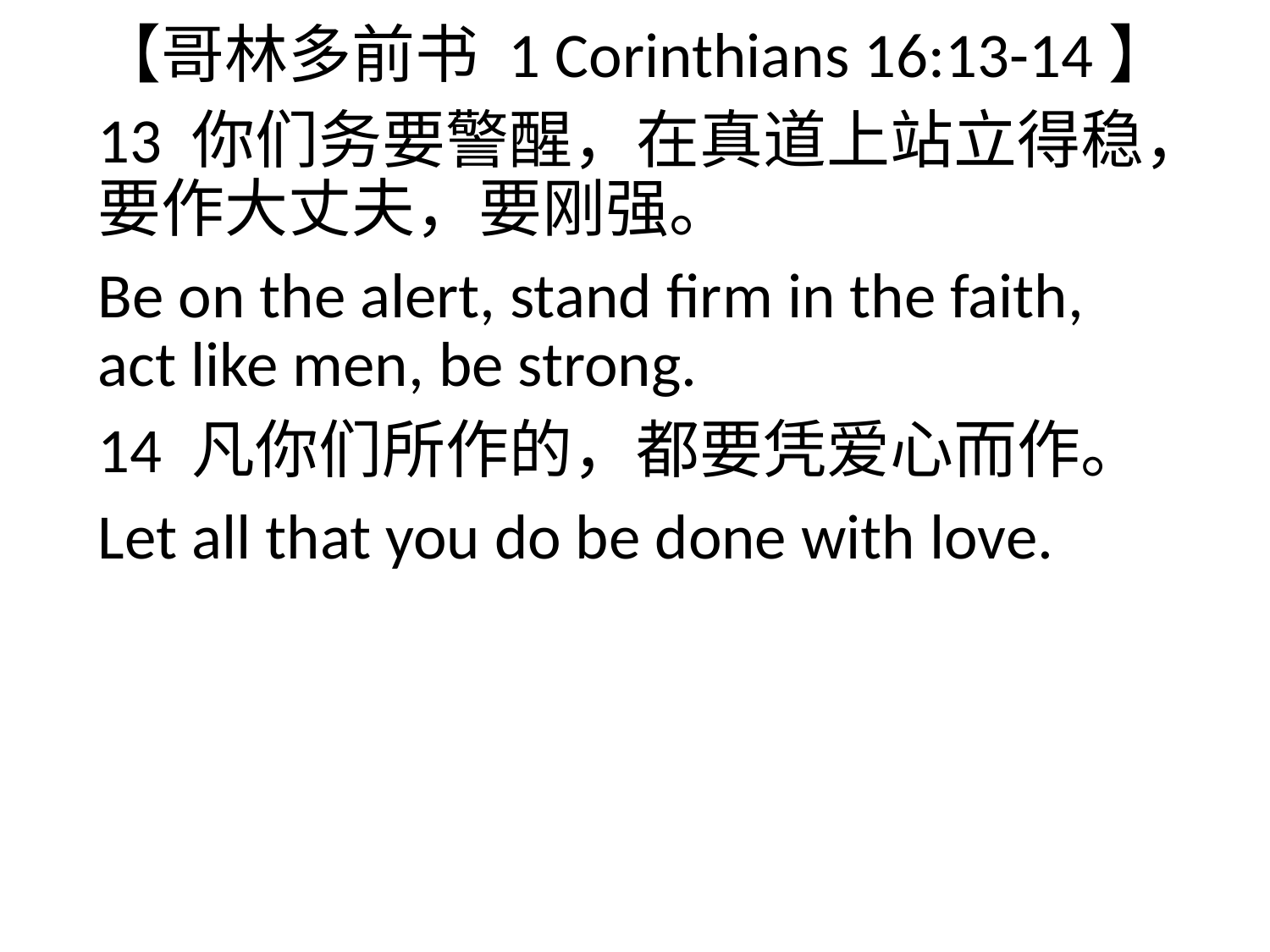

【哥林多前书 1 Corinthians 16:13-14】
13 你们务要警醒，在真道上站立得稳，要作大丈夫，要刚强。
Be on the alert, stand firm in the faith, act like men, be strong.
14 凡你们所作的，都要凭爱心而作。
Let all that you do be done with love.